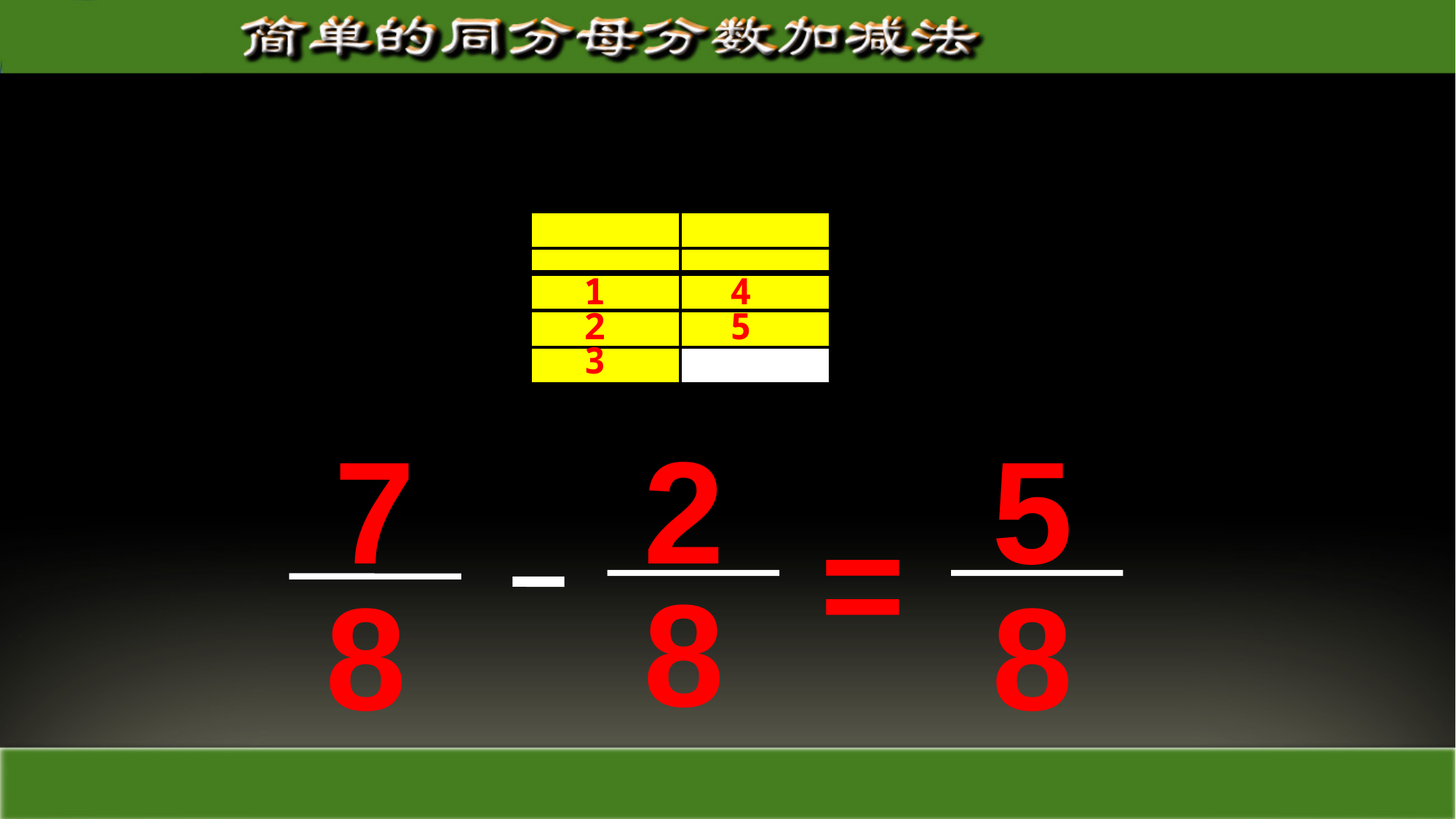

2
8

7
8

-

计算

1
4

2
5

3

7
2
5

=
8
8
8